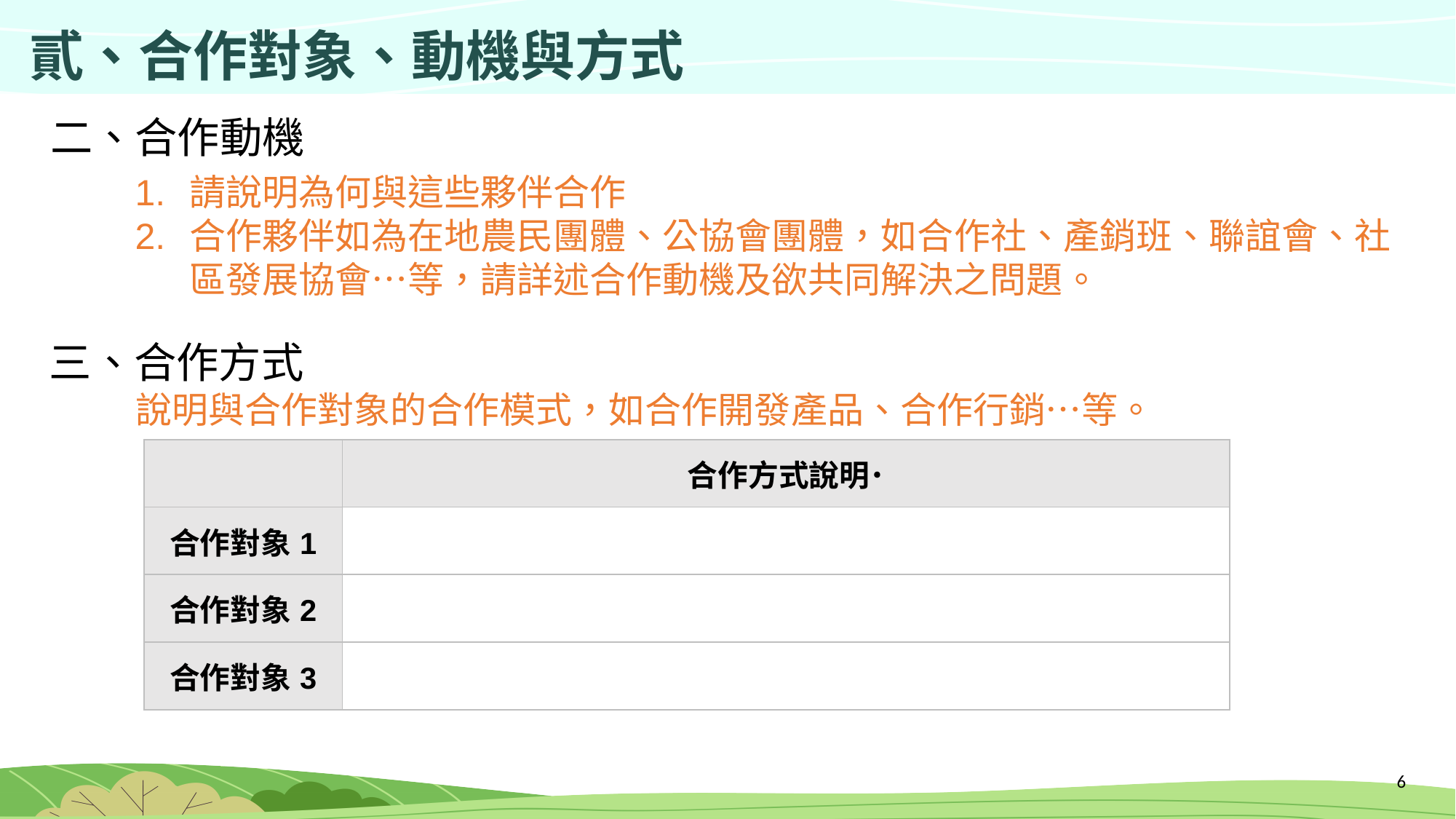

貳、合作對象、動機與方式
二、合作動機
請說明為何與這些夥伴合作
合作夥伴如為在地農民團體、公協會團體，如合作社、產銷班、聯誼會、社區發展協會…等，請詳述合作動機及欲共同解決之問題。
三、合作方式
說明與合作對象的合作模式，如合作開發產品、合作行銷…等。
|  | 合作方式說明˙ |
| --- | --- |
| 合作對象1 |  |
| 合作對象2 |  |
| 合作對象3 |  |
6